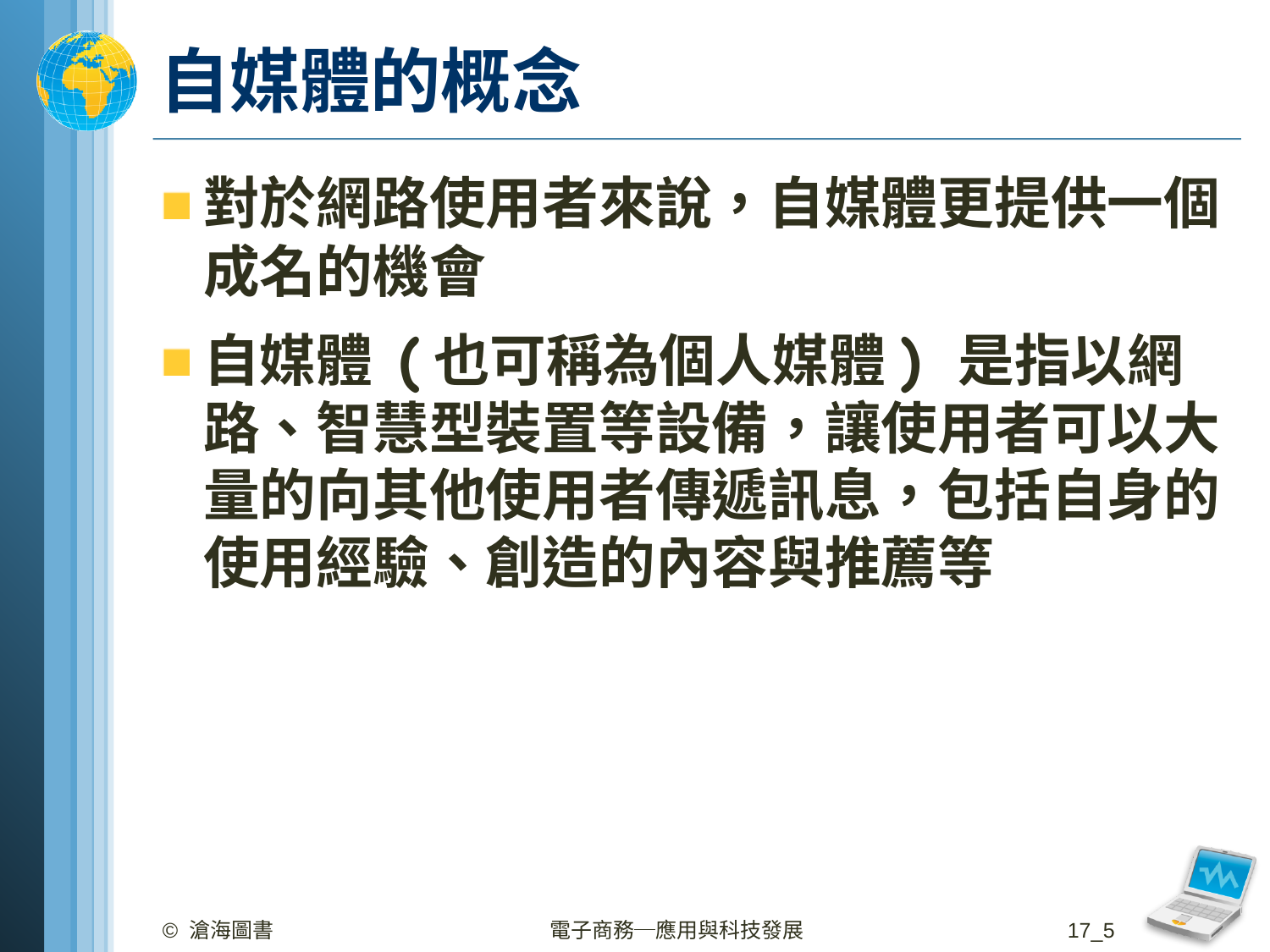

# 自媒體的概念
對於網路使用者來說，自媒體更提供一個成名的機會
自媒體 (也可稱為個人媒體) 是指以網路、智慧型裝置等設備，讓使用者可以大量的向其他使用者傳遞訊息，包括自身的使用經驗、創造的內容與推薦等

© 滄海圖書
電子商務─應用與科技發展
17_5